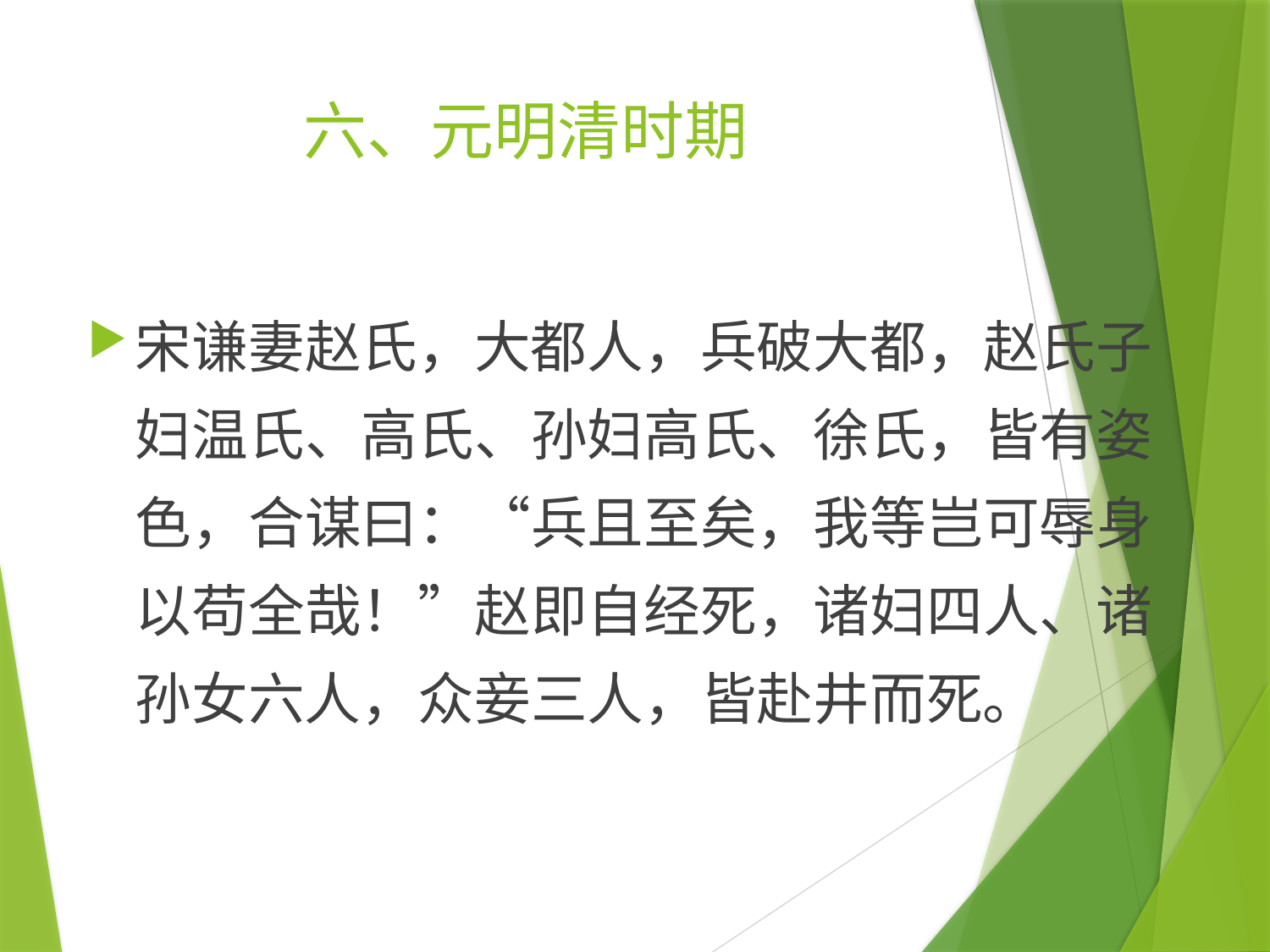

# 六、元明清时期
宋谦妻赵氏，大都人，兵破大都，赵氏子妇温氏、高氏、孙妇高氏、徐氏，皆有姿色，合谋曰：“兵且至矣，我等岂可辱身以苟全哉！”赵即自经死，诸妇四人、诸孙女六人，众妾三人，皆赴井而死。